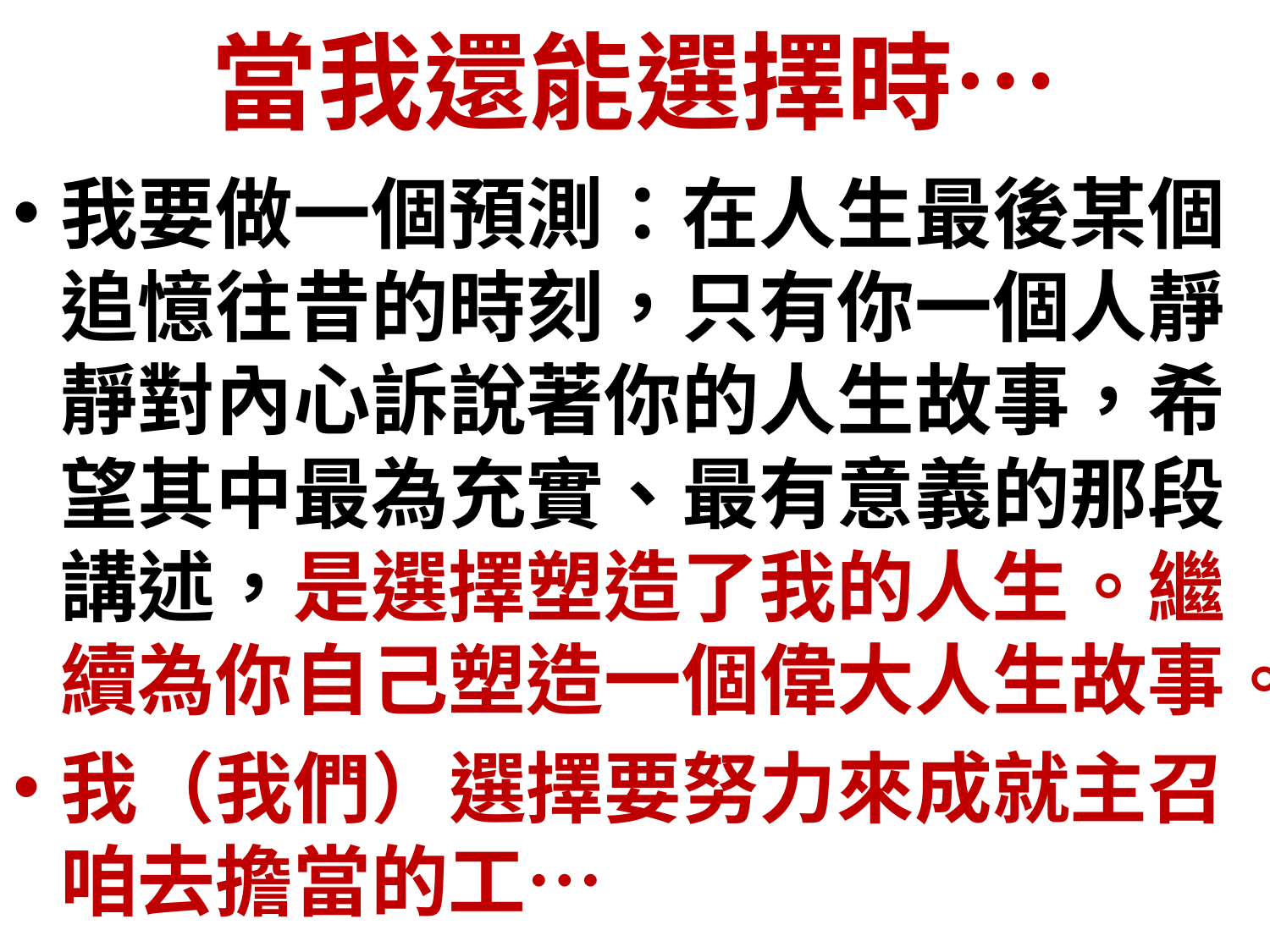

# 當我還能選擇時…
我要做一個預測：在人生最後某個追憶往昔的時刻，只有你一個人靜靜對內心訴說著你的人生故事，希望其中最為充實、最有意義的那段講述，是選擇塑造了我的人生。繼續為你自己塑造一個偉大人生故事。
我（我們）選擇要努力來成就主召咱去擔當的工…